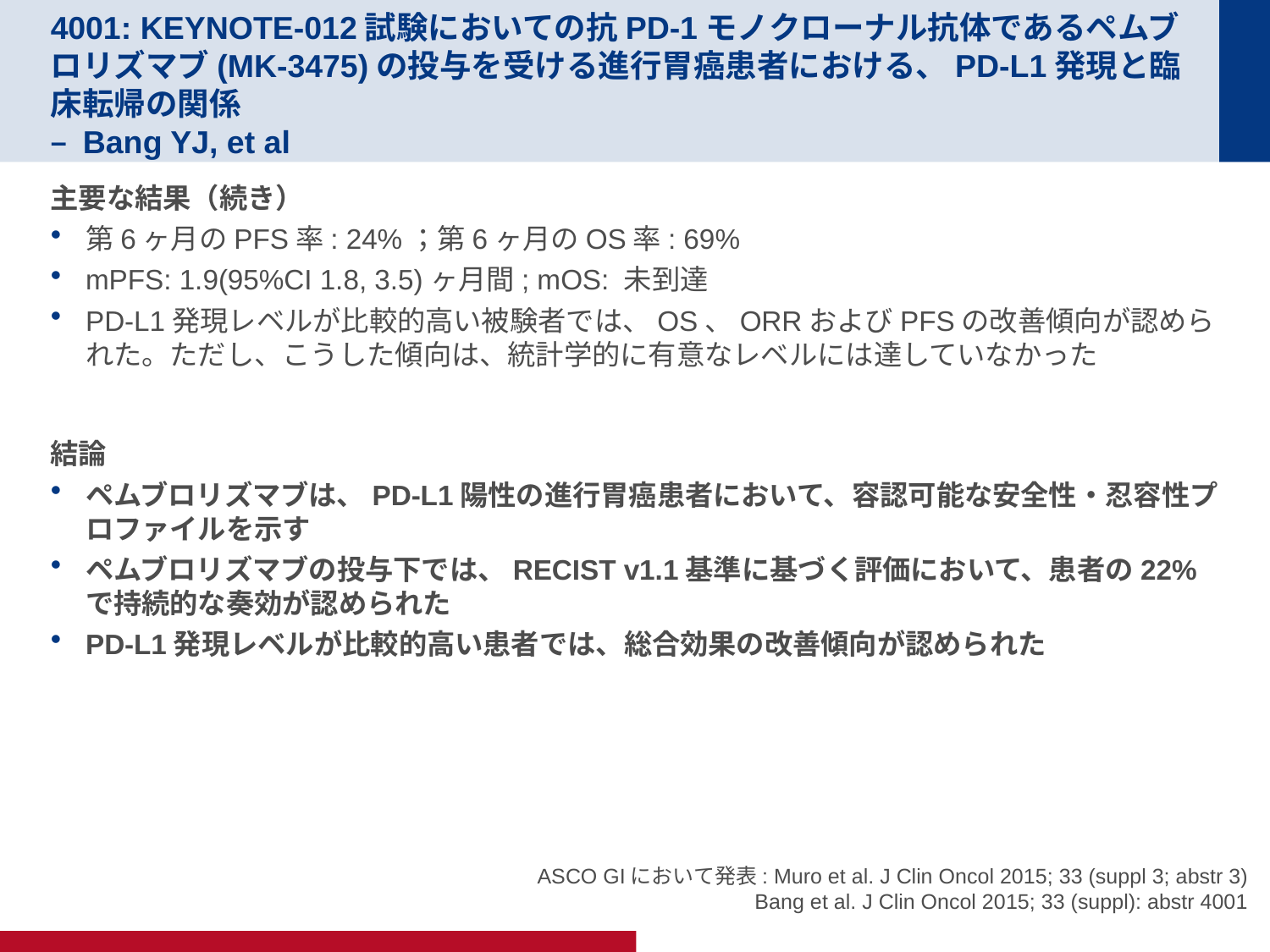

# 4001: KEYNOTE-012試験においての抗PD-1モノクローナル抗体であるペムブロリズマブ(MK-3475)の投与を受ける進行胃癌患者における、PD-L1発現と臨床転帰の関係 – Bang YJ, et al
主要な結果（続き）
第6ヶ月のPFS率: 24%；第6ヶ月のOS率: 69%
mPFS: 1.9(95%CI 1.8, 3.5)ヶ月間; mOS: 未到達
PD-L1発現レベルが比較的高い被験者では、OS、ORRおよびPFSの改善傾向が認められた。ただし、こうした傾向は、統計学的に有意なレベルには達していなかった

結論
ペムブロリズマブは、PD-L1陽性の進行胃癌患者において、容認可能な安全性・忍容性プロファイルを示す
ペムブロリズマブの投与下では、RECIST v1.1基準に基づく評価において、患者の22%で持続的な奏効が認められた
PD-L1発現レベルが比較的高い患者では、総合効果の改善傾向が認められた
ASCO GIにおいて発表: Muro et al. J Clin Oncol 2015; 33 (suppl 3; abstr 3)
Bang et al. J Clin Oncol 2015; 33 (suppl): abstr 4001